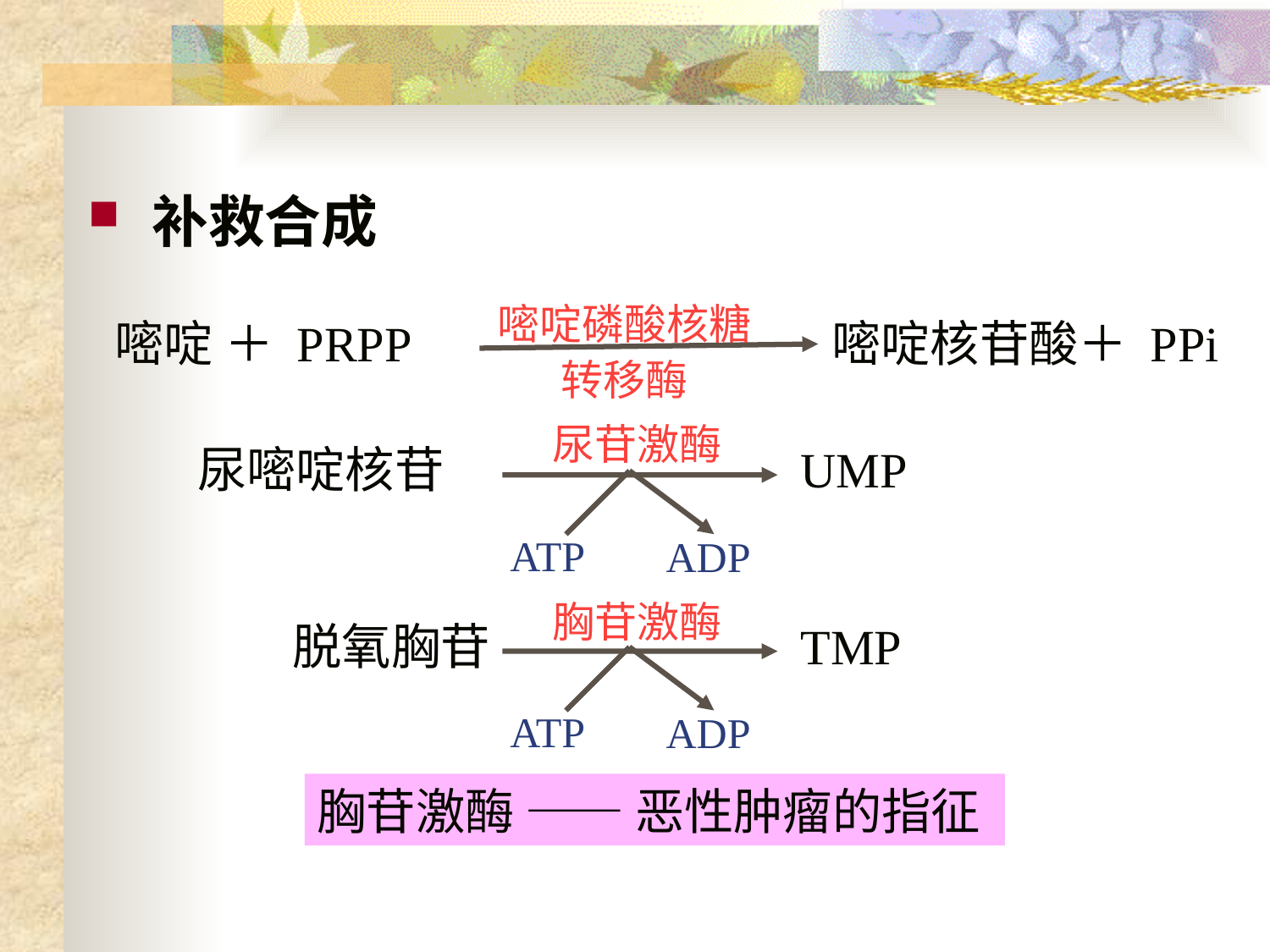

补救合成
嘧啶磷酸核糖转移酶
嘧啶 ＋ PRPP
嘧啶核苷酸＋ PPi

尿苷激酶
尿嘧啶核苷
UMP

ATP
ADP
胸苷激酶
脱氧胸苷
TMP

ATP
ADP
胸苷激酶 —— 恶性肿瘤的指征